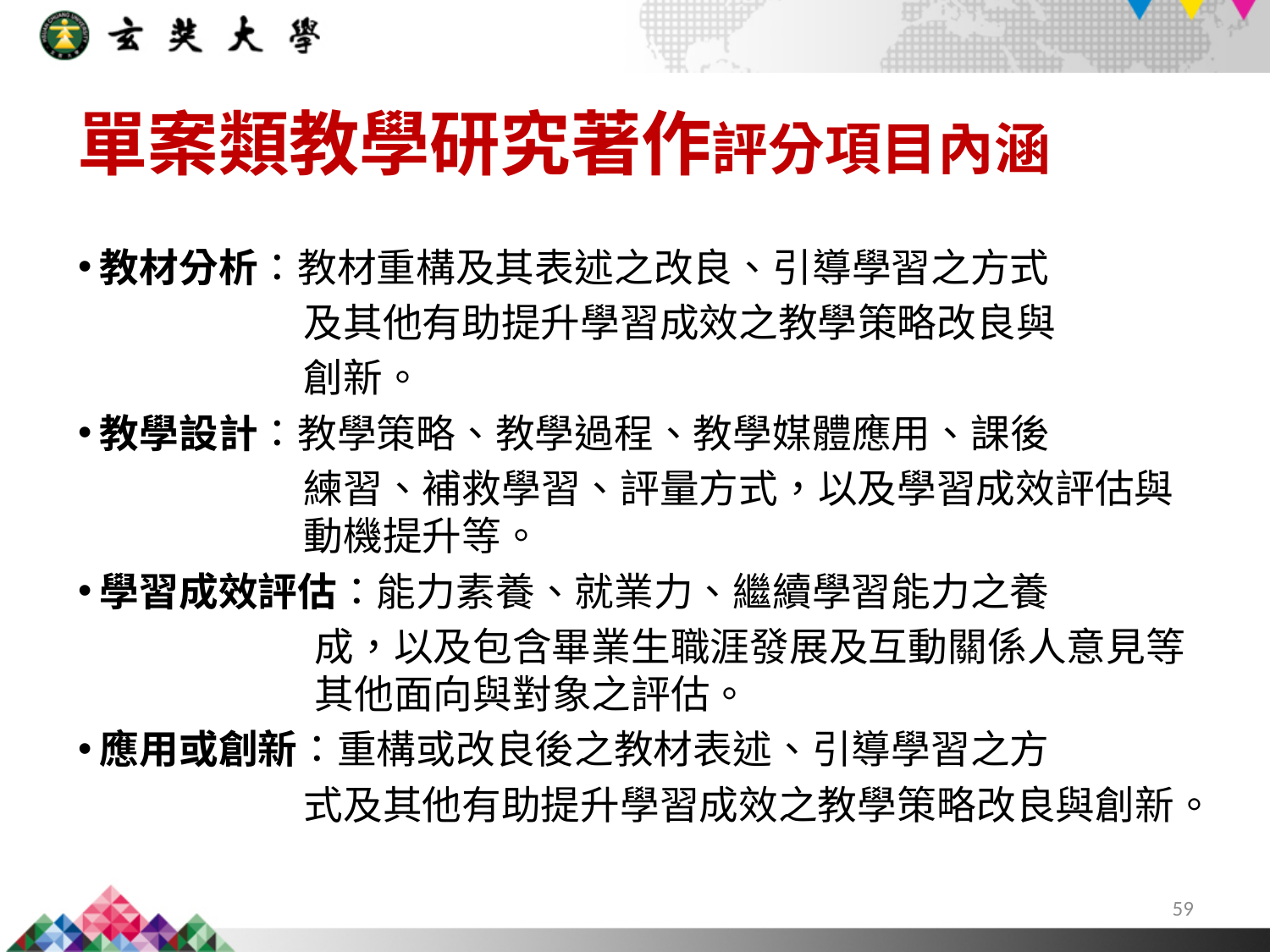

單案類教學研究著作評分項目內涵
教材分析：教材重構及其表述之改良、引導學習之方式
及其他有助提升學習成效之教學策略改良與
創新。
教學設計：教學策略、教學過程、教學媒體應用、課後
練習、補救學習、評量方式，以及學習成效評估與動機提升等。
學習成效評估：能力素養、就業力、繼續學習能力之養
成，以及包含畢業生職涯發展及互動關係人意見等其他面向與對象之評估。
應用或創新：重構或改良後之教材表述、引導學習之方
式及其他有助提升學習成效之教學策略改良與創新。
59